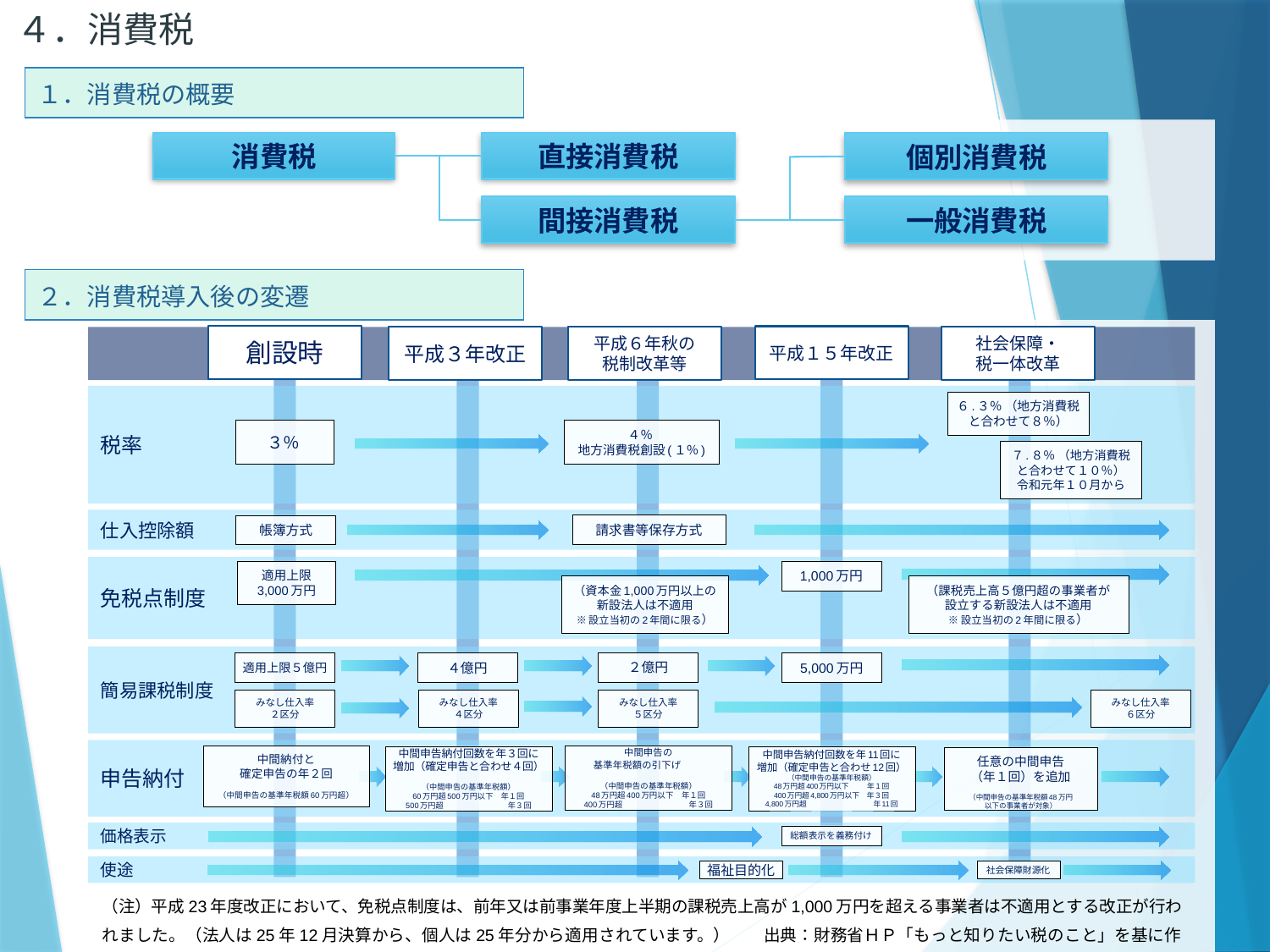

４．消費税
| １．消費税の概要 |
| --- |

直接消費税
消費税
個別消費税
間接消費税
一般消費税
| ２．消費税導入後の変遷 |
| --- |

創設時
平成１５年改正

平成３年改正
平成６年秋の
税制改革等
社会保障・
税一体改革

税率
６.３％ （地方消費税と合わせて８％）
３％
４％
地方消費税創設(１％)

７.８％ （地方消費税と合わせて１０％）
令和元年１０月から
仕入控除額
請求書等保存方式
帳簿方式

免税点制度
適用上限
3,000万円
1,000万円

（資本金1,000万円以上の
新設法人は不適用
※設立当初の2年間に限る）
（課税売上高５億円超の事業者が
設立する新設法人は不適用
※設立当初の2年間に限る）
簡易課税制度
適用上限５億円
２億円
４億円
5,000万円

みなし仕入率
２区分
みなし仕入率
４区分
みなし仕入率
５区分
みなし仕入率
６区分

申告納付
中間申告の
基準年税額の引下げ

（中間申告の基準年税額）
48万円超400万円以下　年１回
400万円超　　　　　　　 　年３回
中間納付と
確定申告の年２回

（中間申告の基準年税額60万円超）
中間申告納付回数を年３回に
増加（確定申告と合わせ４回）

（中間申告の基準年税額）
60万円超500万円以下　年１回
500万円超　　　　　　　 　年３回
中間申告納付回数を年11回に
増加（確定申告と合わせ12回）
（中間申告の基準年税額）
48万円超400万円以下　　  年１回
400万円超4,800万円以下　年３回
4,800万円超　　　　　　　　　年11回
任意の中間申告
（年１回）を追加

（中間申告の基準年税額48万円
以下の事業者が対象）

価格表示
総額表示を義務付け

使途

福祉目的化
社会保障財源化
（注）平成23年度改正において、免税点制度は、前年又は前事業年度上半期の課税売上高が1,000万円を超える事業者は不適用とする改正が行われました。（法人は25年12月決算から、個人は25年分から適用されています。）　　出典：財務省ＨＰ「もっと知りたい税のこと」を基に作成